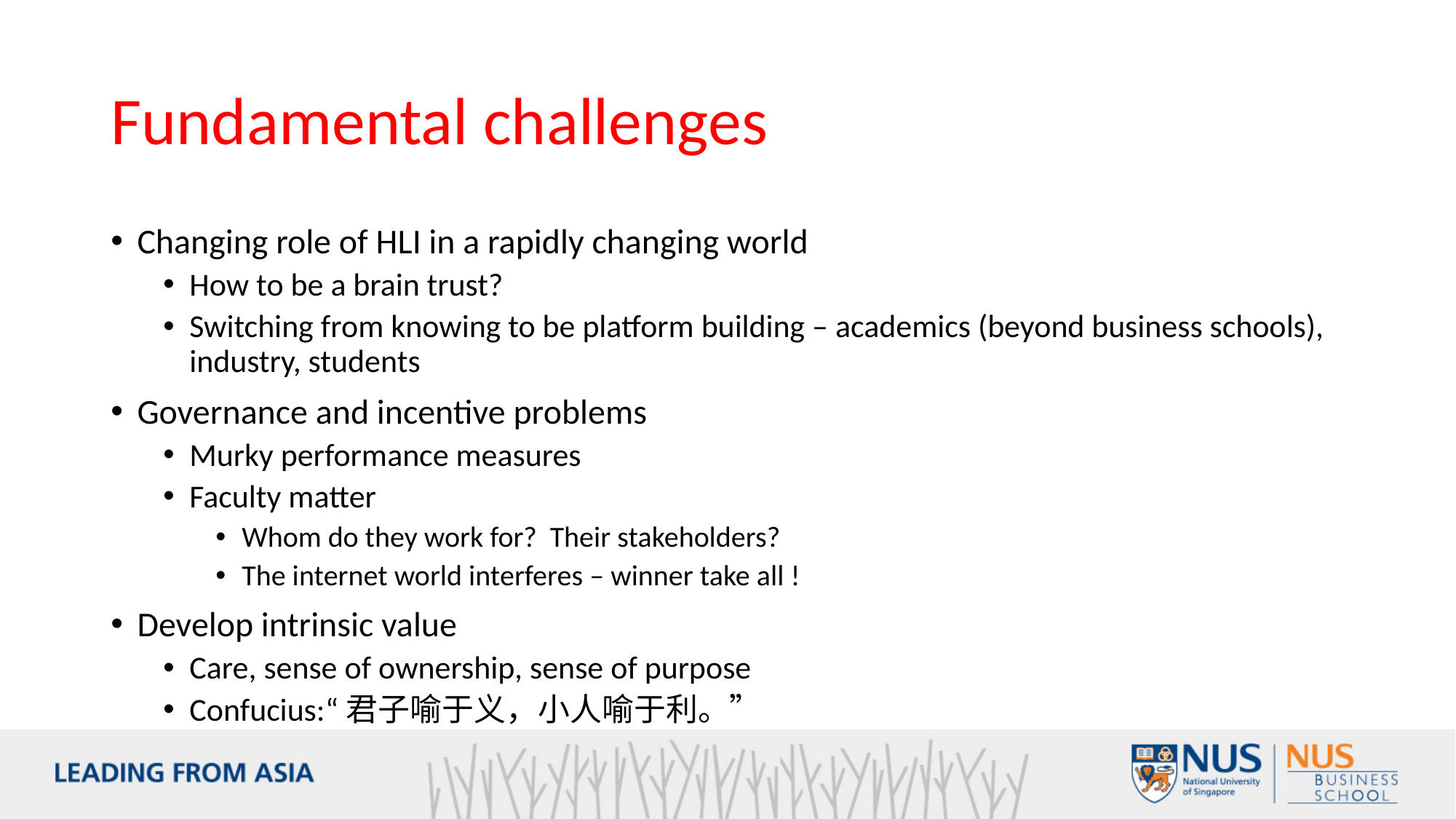

# Fundamental challenges
Changing role of HLI in a rapidly changing world
How to be a brain trust?
Switching from knowing to be platform building – academics (beyond business schools), industry, students
Governance and incentive problems
Murky performance measures
Faculty matter
Whom do they work for?  Their stakeholders?
The internet world interferes – winner take all !
Develop intrinsic value
Care, sense of ownership, sense of purpose
Confucius:“君子喻于义，小人喻于利。”